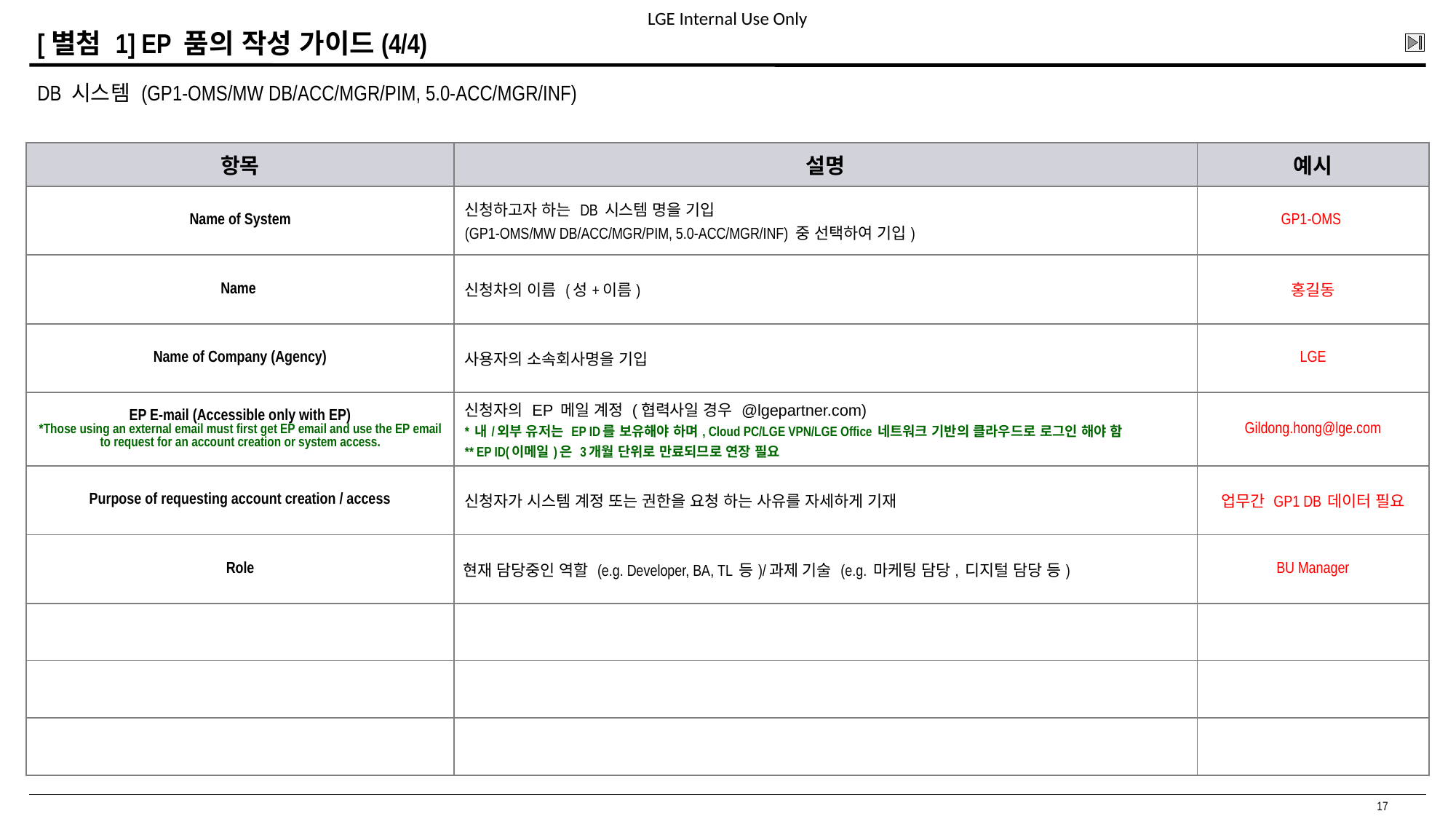

# [별첨 1] EP 품의 작성 가이드(4/4)

DB 시스템 (GP1-OMS/MW DB/ACC/MGR/PIM, 5.0-ACC/MGR/INF)
| 항목 | 설명 | 예시 |
| --- | --- | --- |
| Name of System | 신청하고자 하는 DB 시스템 명을 기입 (GP1-OMS/MW DB/ACC/MGR/PIM, 5.0-ACC/MGR/INF) 중 선택하여 기입) | GP1-OMS |
| Name | 신청차의 이름 (성+이름) | 홍길동 |
| Name of Company (Agency) | 사용자의 소속회사명을 기입 | LGE |
| EP E-mail (Accessible only with EP) \*Those using an external email must first get EP email and use the EP email to request for an account creation or system access. | 신청자의 EP 메일 계정 (협력사일 경우 @lgepartner.com) \* 내/외부 유저는 EP ID를 보유해야 하며, Cloud PC/LGE VPN/LGE Office 네트워크 기반의 클라우드로 로그인 해야 함 \*\* EP ID(이메일)은 3개월 단위로 만료되므로 연장 필요 | Gildong.hong@lge.com |
| Purpose of requesting account creation / access | 신청자가 시스템 계정 또는 권한을 요청 하는 사유를 자세하게 기재 | 업무간 GP1 DB 데이터 필요 |
| Role | 현재 담당중인 역할 (e.g. Developer, BA, TL 등)/과제 기술 (e.g. 마케팅 담당, 디지털 담당 등) | BU Manager |
|  |  |  |
|  |  |  |
|  |  |  |
17